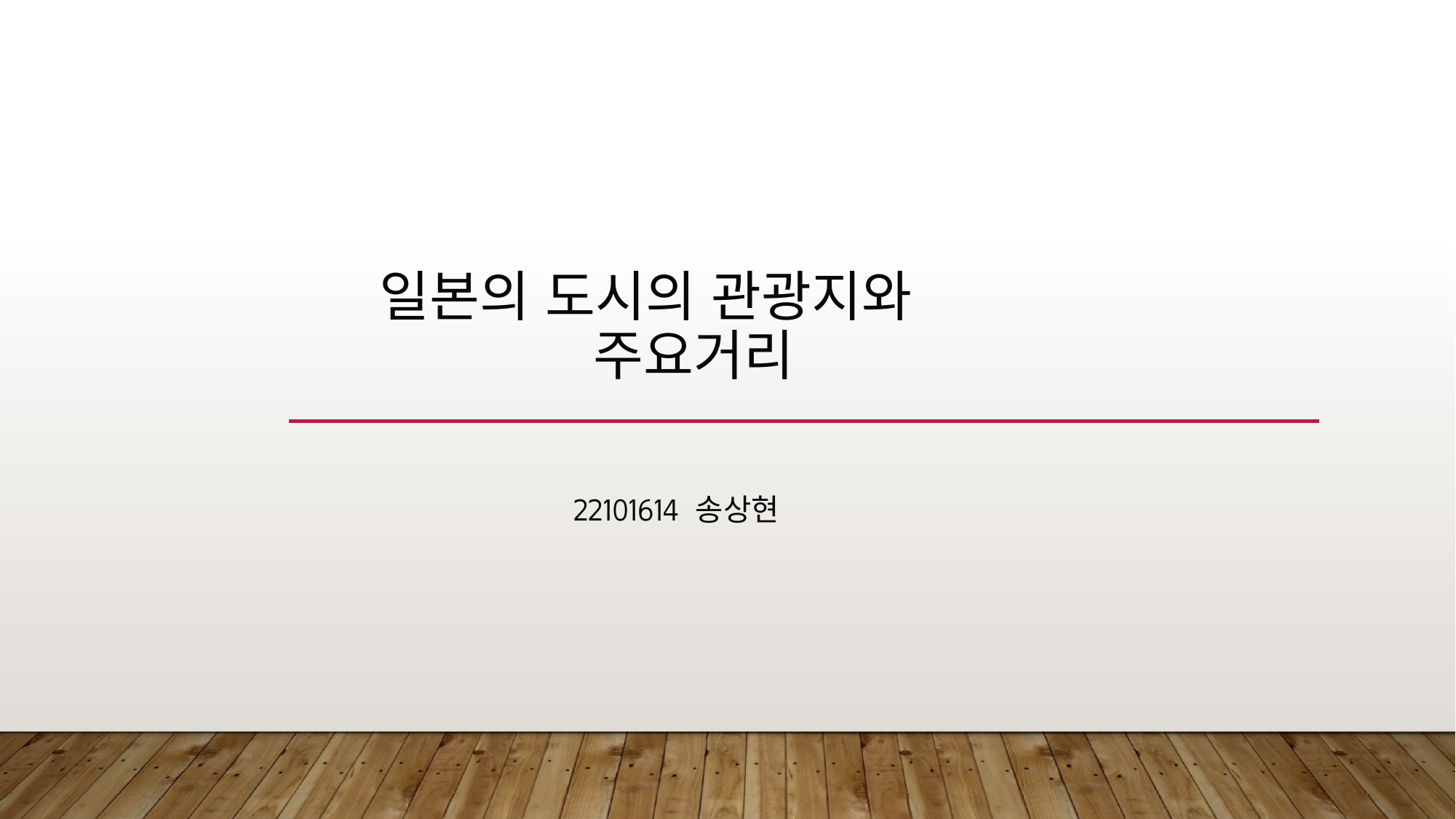

# 일본의 도시의 관광지와 주요거리
22101614 송상현